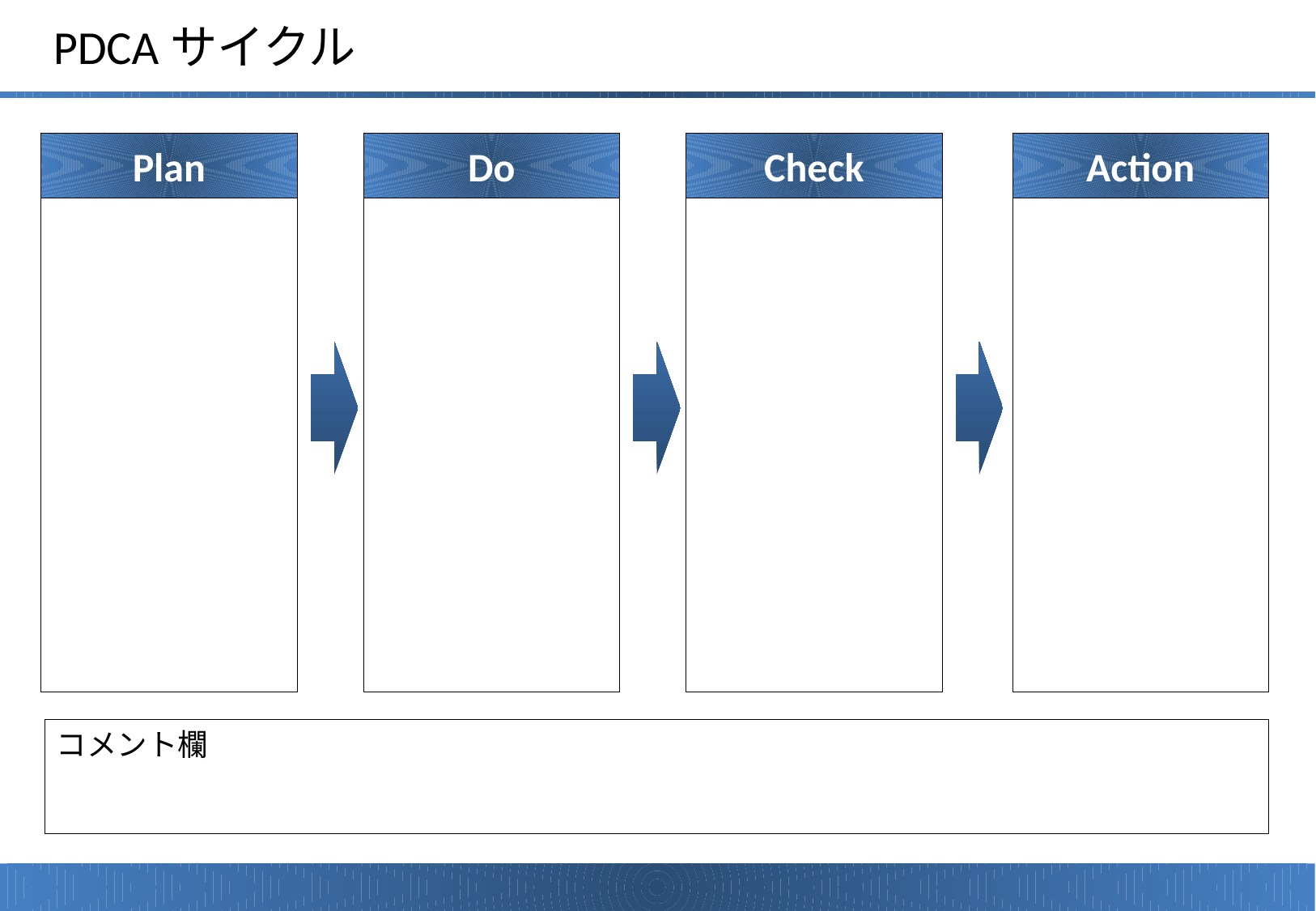

# PDCAサイクル

Plan
Do
Check
Action

コメント欄